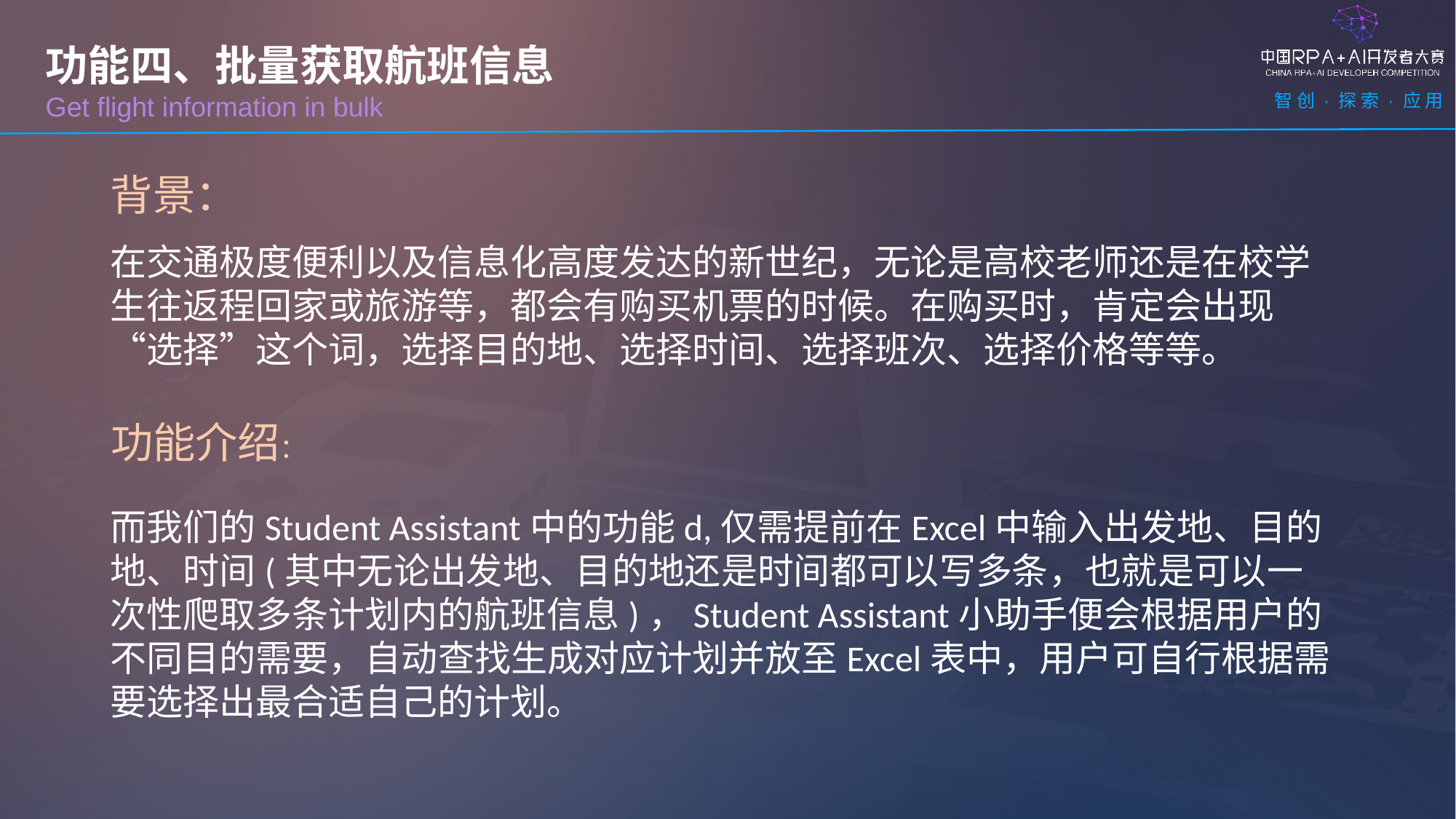

功能四、批量获取航班信息
Get flight information in bulk
背景：

在交通极度便利以及信息化高度发达的新世纪，无论是高校老师还是在校学生往返程回家或旅游等，都会有购买机票的时候。在购买时，肯定会出现“选择”这个词，选择目的地、选择时间、选择班次、选择价格等等。

功能介绍：
而我们的Student Assistant中的功能d,仅需提前在Excel中输入出发地、目的地、时间(其中无论出发地、目的地还是时间都可以写多条，也就是可以一次性爬取多条计划内的航班信息)，Student Assistant小助手便会根据用户的不同目的需要，自动查找生成对应计划并放至Excel表中，用户可自行根据需要选择出最合适自己的计划。